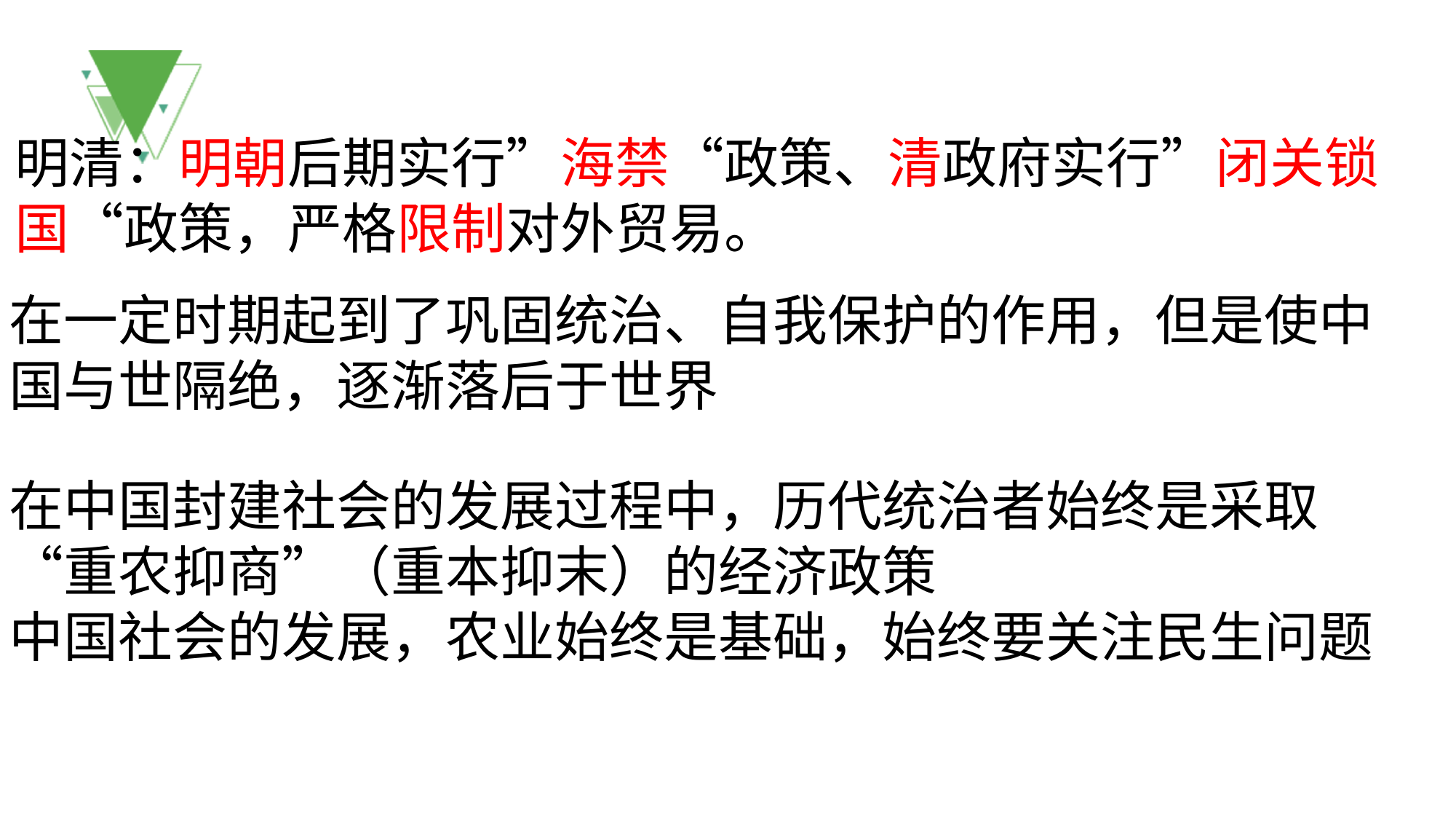

明清：明朝后期实行”海禁“政策、清政府实行”闭关锁国“政策，严格限制对外贸易。
在一定时期起到了巩固统治、自我保护的作用，但是使中国与世隔绝，逐渐落后于世界
在中国封建社会的发展过程中，历代统治者始终是采取“重农抑商”（重本抑末）的经济政策
中国社会的发展，农业始终是基础，始终要关注民生问题